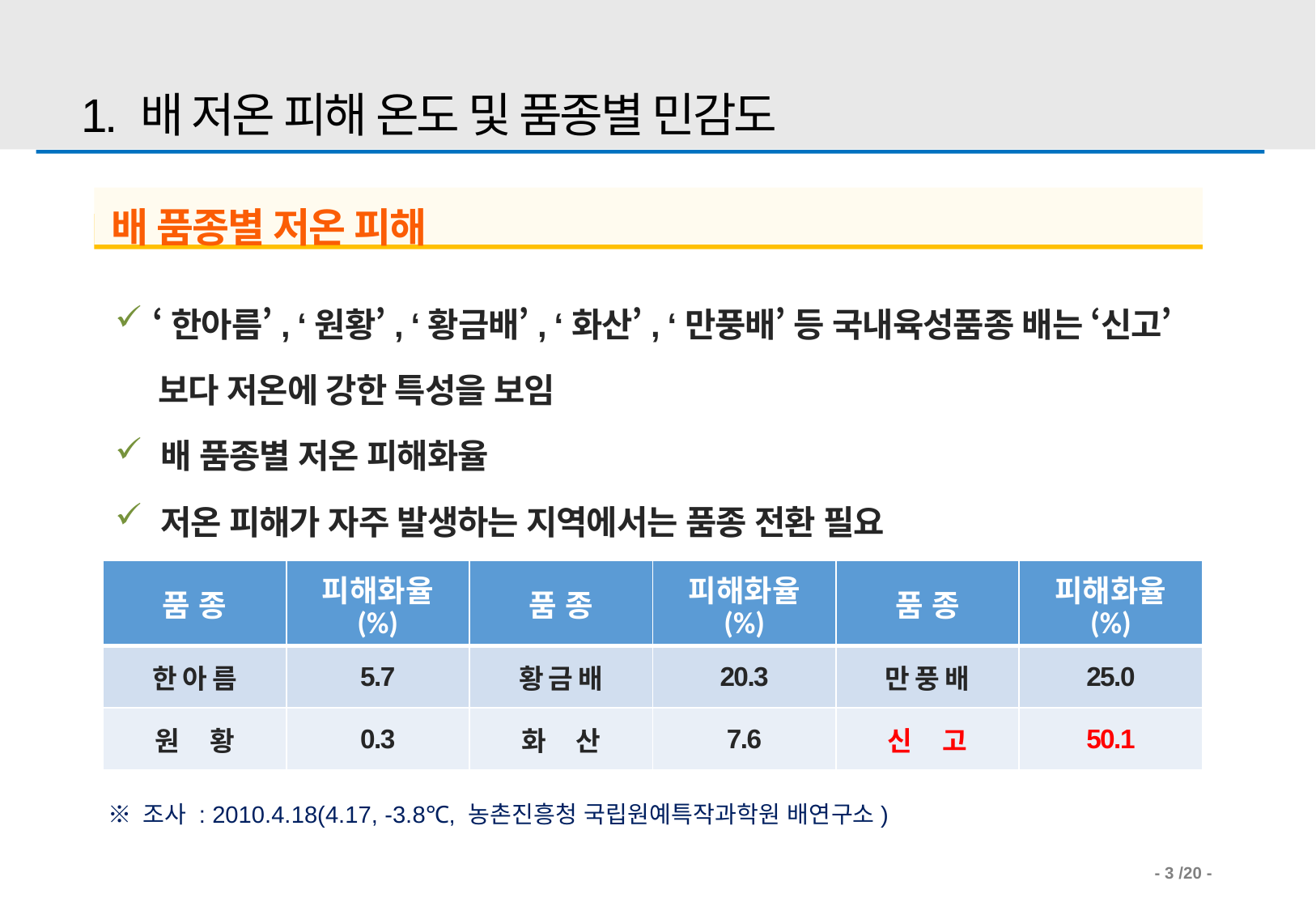

1. 배 저온 피해 온도 및 품종별 민감도

배 품종별 저온 피해
 ‘한아름’, ‘원황’, ‘황금배’, ‘화산’, ‘만풍배’ 등 국내육성품종 배는 ‘신고’
    보다 저온에 강한 특성을 보임
 배 품종별 저온 피해화율
 저온 피해가 자주 발생하는 지역에서는 품종 전환 필요
| 품 종 | 피해화율 (%) | 품 종 | 피해화율 (%) | 품 종 | 피해화율 (%) |
| --- | --- | --- | --- | --- | --- |
| 한 아 름 | 5.7 | 황 금 배 | 20.3 | 만 풍 배 | 25.0 |
| 원 황 | 0.3 | 화 산 | 7.6 | 신 고 | 50.1 |
 ※ 조사 : 2010.4.18(4.17, -3.8℃, 농촌진흥청 국립원예특작과학원 배연구소)